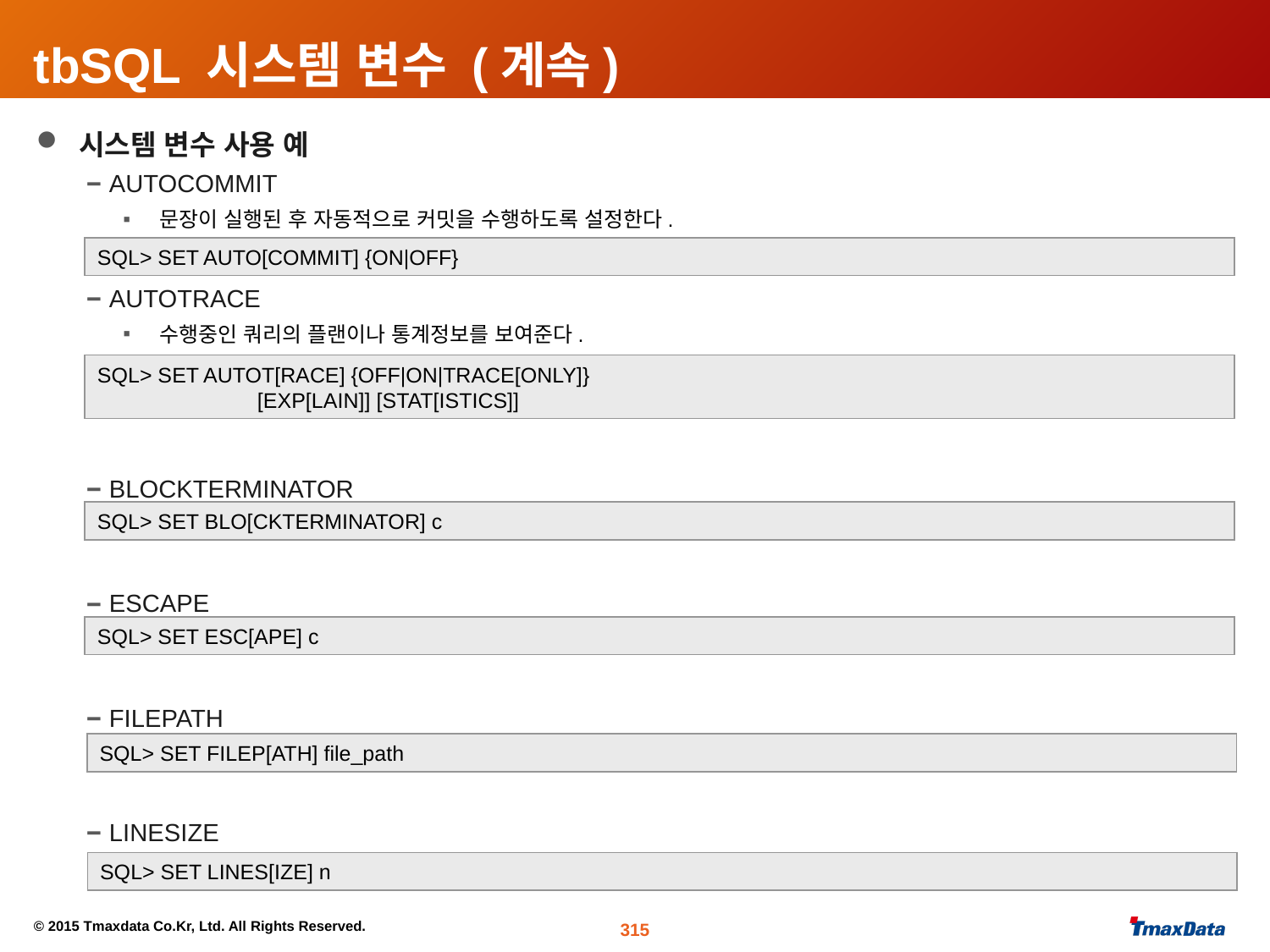

# tbSQL 시스템 변수 (계속)
 시스템 변수 사용 예
 AUTOCOMMIT
 문장이 실행된 후 자동적으로 커밋을 수행하도록 설정한다.

 AUTOTRACE
 수행중인 쿼리의 플랜이나 통계정보를 보여준다.

 BLOCKTERMINATOR
 tbPSM 프로그램 입력의 마지막을 나타내는 문자를 c로 설정한다.

 ESCAPE
 SQL, tbPSM 문장에서 종료문자를 설정한다.

 FILEPATH
 파일 경로를 생략 했을 때 사용되는 파일 경로를 설정한다

 LINESIZE
 화면 상의 한 라인의 길이를 설정한다.

SQL> SET AUTO[COMMIT] {ON|OFF}
SQL> SET AUTOT[RACE] {OFF|ON|TRACE[ONLY]}
                           [EXP[LAIN]] [STAT[ISTICS]]
SQL> SET BLO[CKTERMINATOR] c
SQL> SET ESC[APE] c
SQL> SET FILEP[ATH] file_path
SQL> SET LINES[IZE] n